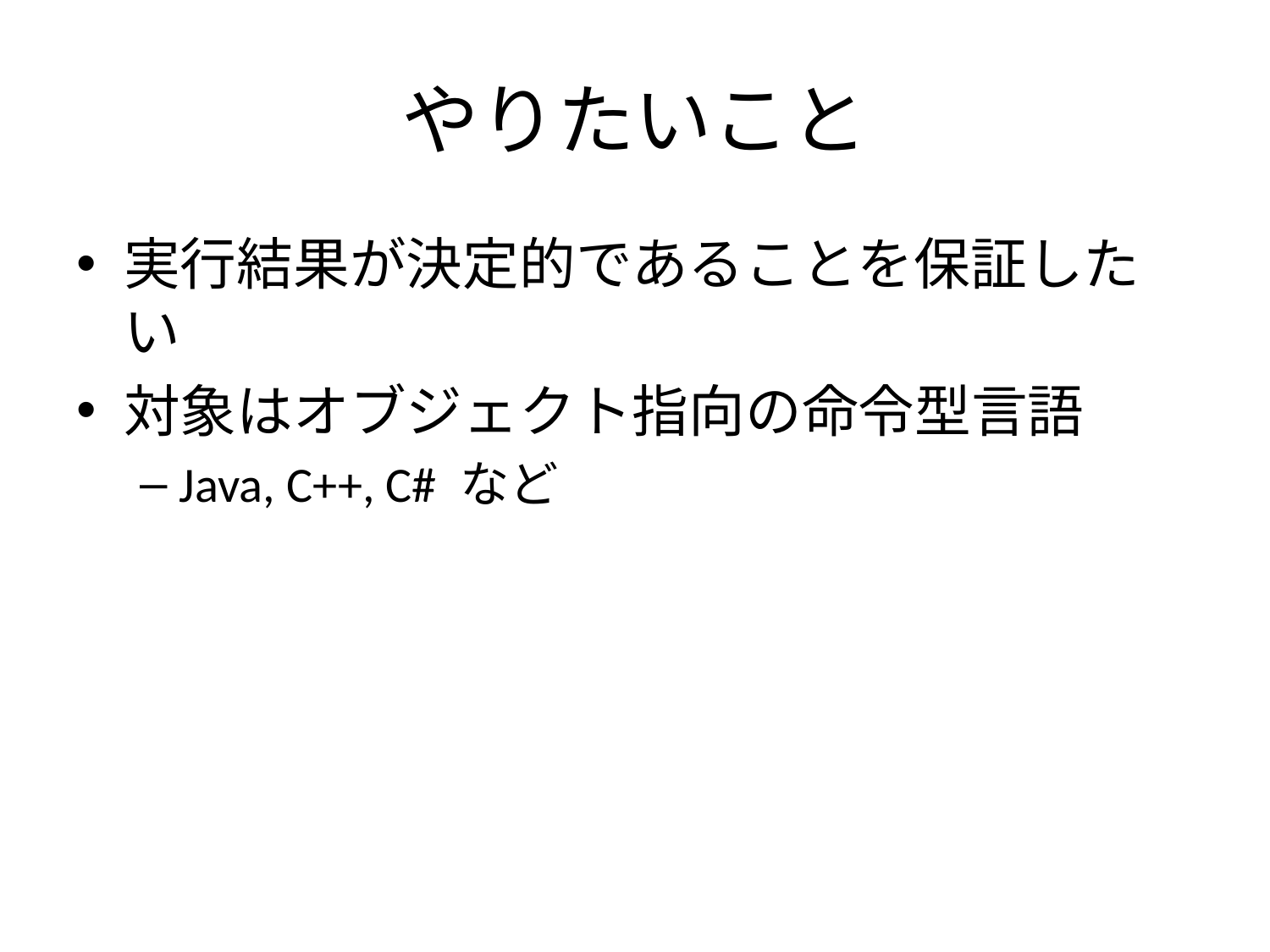

# やりたいこと
実行結果が決定的であることを保証したい
対象はオブジェクト指向の命令型言語
Java, C++, C# など